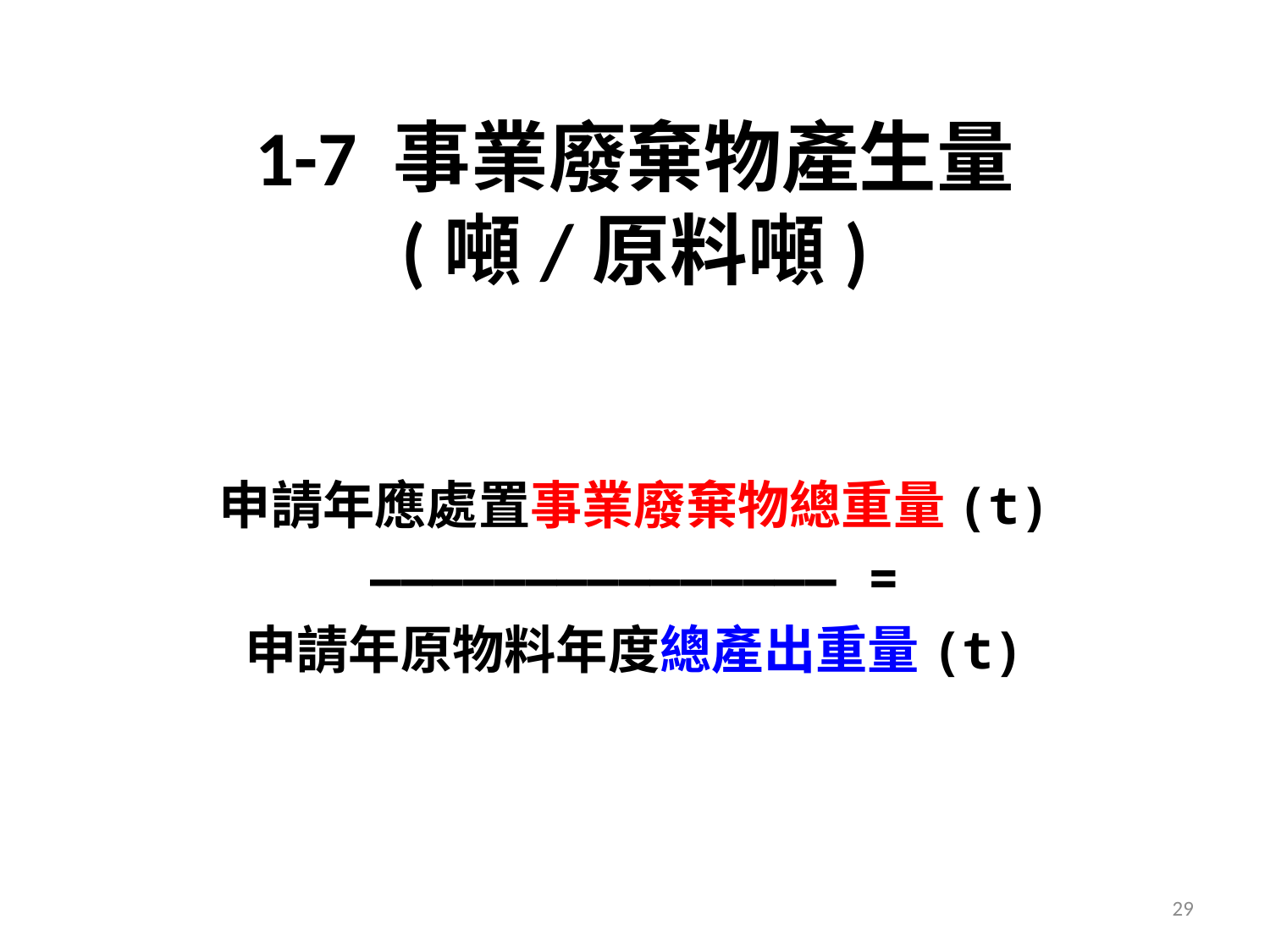

# 1-7 事業廢棄物產生量 (噸/原料噸)
申請年應處置事業廢棄物總重量(t)
――――――――――――――― =
申請年原物料年度總產出重量(t)

29